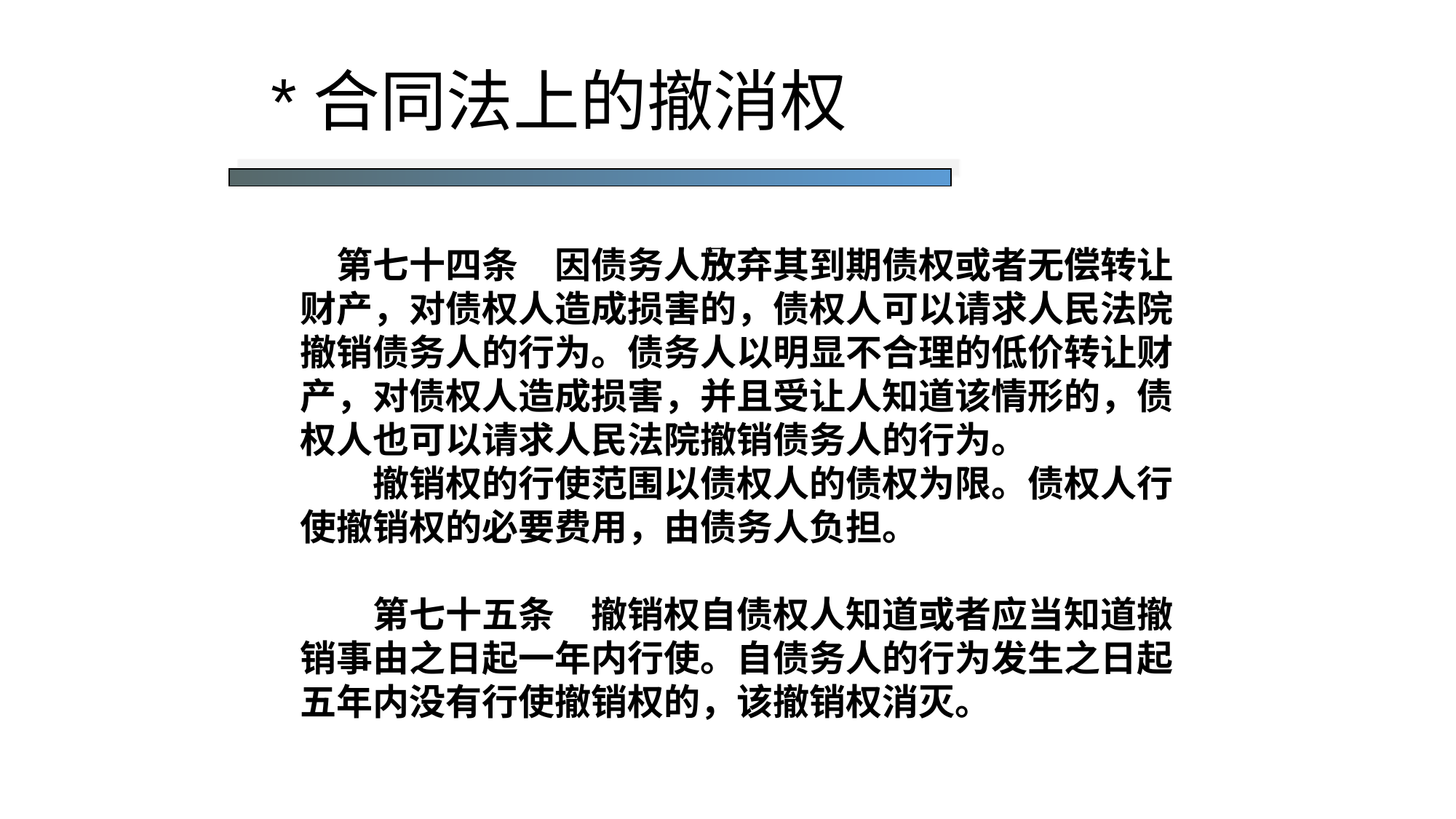

# *合同法上的撤消权（题外）

　第七十四条　因债务人放弃其到期债权或者无偿转让财产，对债权人造成损害的，债权人可以请求人民法院撤销债务人的行为。债务人以明显不合理的低价转让财产，对债权人造成损害，并且受让人知道该情形的，债权人也可以请求人民法院撤销债务人的行为。
　　撤销权的行使范围以债权人的债权为限。债权人行使撤销权的必要费用，由债务人负担。
　　第七十五条　撤销权自债权人知道或者应当知道撤销事由之日起一年内行使。自债务人的行为发生之日起五年内没有行使撤销权的，该撤销权消灭。
39